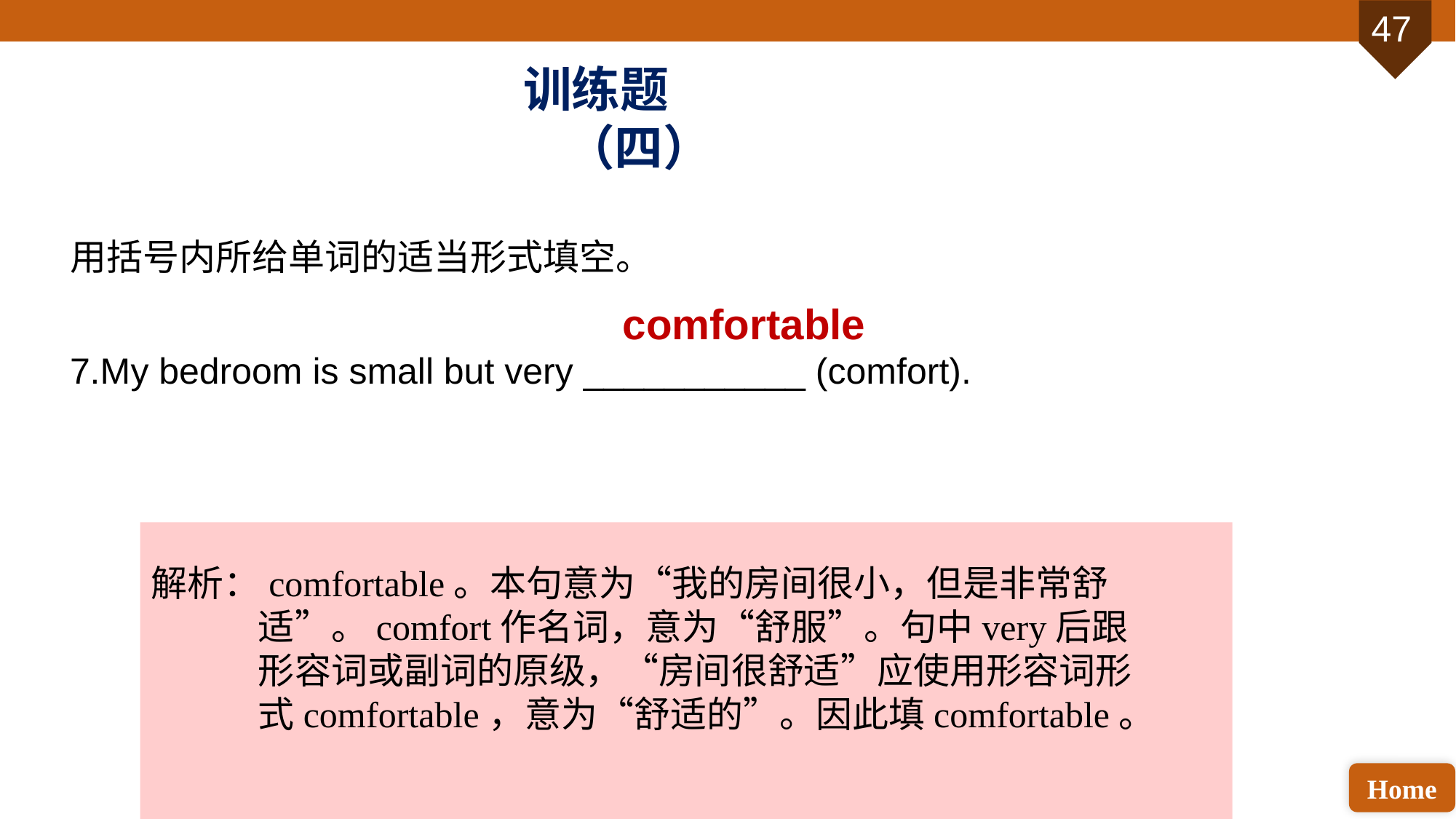

训练题（四）
用括号内所给单词的适当形式填空。

7.My bedroom is small but very ___________ (comfort).
comfortable

解析：comfortable。本句意为“我的房间很小，但是非常舒适”。comfort作名词，意为“舒服”。句中very后跟形容词或副词的原级，“房间很舒适”应使用形容词形式comfortable，意为“舒适的”。因此填comfortable。